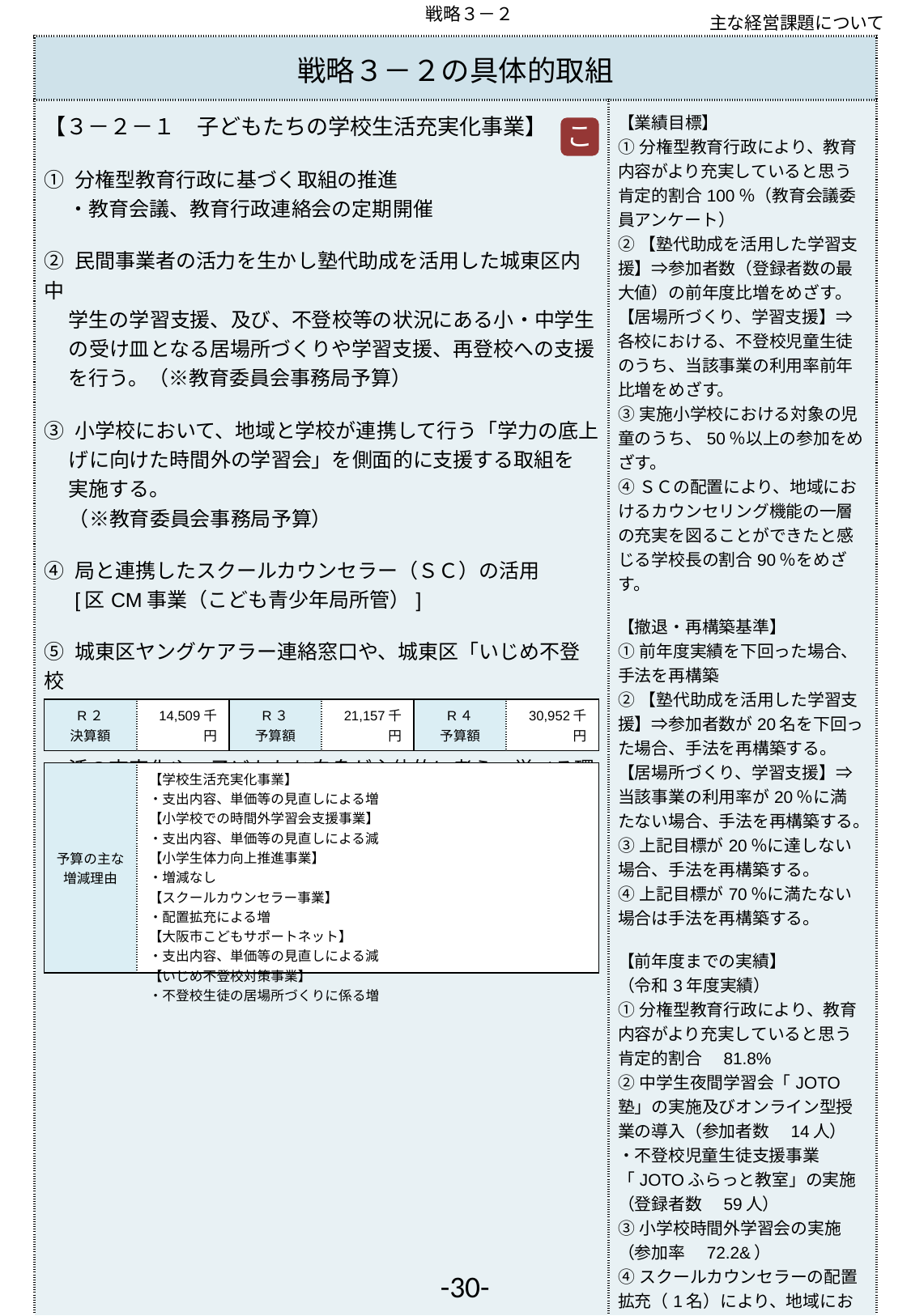

戦略３－２
主な経営課題について
| 戦略３－２の具体的取組 |  |
| --- | --- |
| 【３－２－１　子どもたちの学校生活充実化事業】 ① 分権型教育行政に基づく取組の推進 　 ・教育会議、教育行政連絡会の定期開催 ② 民間事業者の活力を生かし塾代助成を活用した城東区内中 　 学生の学習支援、及び、不登校等の状況にある小・中学生 　 の受け皿となる居場所づくりや学習支援、再登校への支援 　 を行う。（※教育委員会事務局予算） ③ 小学校において、地域と学校が連携して行う「学力の底上 　 げに向けた時間外の学習会」を側面的に支援する取組を 　 実施する。 　 （※教育委員会事務局予算） ④ 局と連携したスクールカウンセラー（ＳＣ）の活用 　 [区CM事業（こども青少年局所管）] ⑤ 城東区ヤングケアラー連絡窓口や、城東区「いじめ不登校 　 防止対策チーム」専用窓口の設置、及び、「城東区いじ 　 め・不登校サミット」の開催により、子どもたちの学校生 　 活の充実化や、子どもたち自身が主体的に考え、学べる環 　 境づくりを推進する。 | 【業績目標】 ①分権型教育行政により、教育 内容がより充実していると思う 肯定的割合100％（教育会議委員アンケート） ②【塾代助成を活用した学習支 援】⇒参加者数（登録者数の最 大値）の前年度比増をめざす。 【居場所づくり、学習支援】⇒ 各校における、不登校児童生徒 のうち、当該事業の利用率前年 比増をめざす。 ③実施小学校における対象の児童のうち、50％以上の参加をめざす。 ④ＳＣの配置により、地域にお けるカウンセリング機能の一層 の充実を図ることができたと感 じる学校長の割合90％をめざ す。 【撤退・再構築基準】 ①前年度実績を下回った場合、 手法を再構築 ②【塾代助成を活用した学習支 援】⇒参加者数が20名を下回っ た場合、手法を再構築する。 【居場所づくり、学習支援】⇒ 当該事業の利用率が20％に満 たない場合、手法を再構築する。 ③上記目標が20％に達しない 場合、手法を再構築する。 ④上記目標が70％に満たない場合は手法を再構築する。 【前年度までの実績】 （令和3年度実績） ①分権型教育行政により、教育内容がより充実していると思う肯定的割合　81.8% ②中学生夜間学習会「JOTO塾」の実施及びオンライン型授業の導入（参加者数　14人） ・不登校児童生徒支援事業「JOTOふらっと教室」の実施（登録者数　59人） ③小学校時間外学習会の実施 （参加率　72.2&） ④スクールカウンセラーの配置拡充（1名）により、地域におけるカウンセリング機能の一層の充実を図ることができたと感じる学校長の割合　90.9% ⑤教育会議を開催（2回）、「いじめ・不登校サミット」を開催 |
こ

新規

| R２ 決算額 | 14,509千円 | R３ 予算額 | 21,157千円 | R４ 予算額 | 30,952千円 |
| --- | --- | --- | --- | --- | --- |
| 予算の主な増減理由 | 【学校生活充実化事業】 ・支出内容、単価等の見直しによる増 【小学校での時間外学習会支援事業】 ・支出内容、単価等の見直しによる減 【小学生体力向上推進事業】 ・増減なし 【スクールカウンセラー事業】 ・配置拡充による増 【大阪市こどもサポートネット】 ・支出内容、単価等の見直しによる減 【いじめ不登校対策事業】 ・不登校生徒の居場所づくりに係る増 |
| --- | --- |
-30-